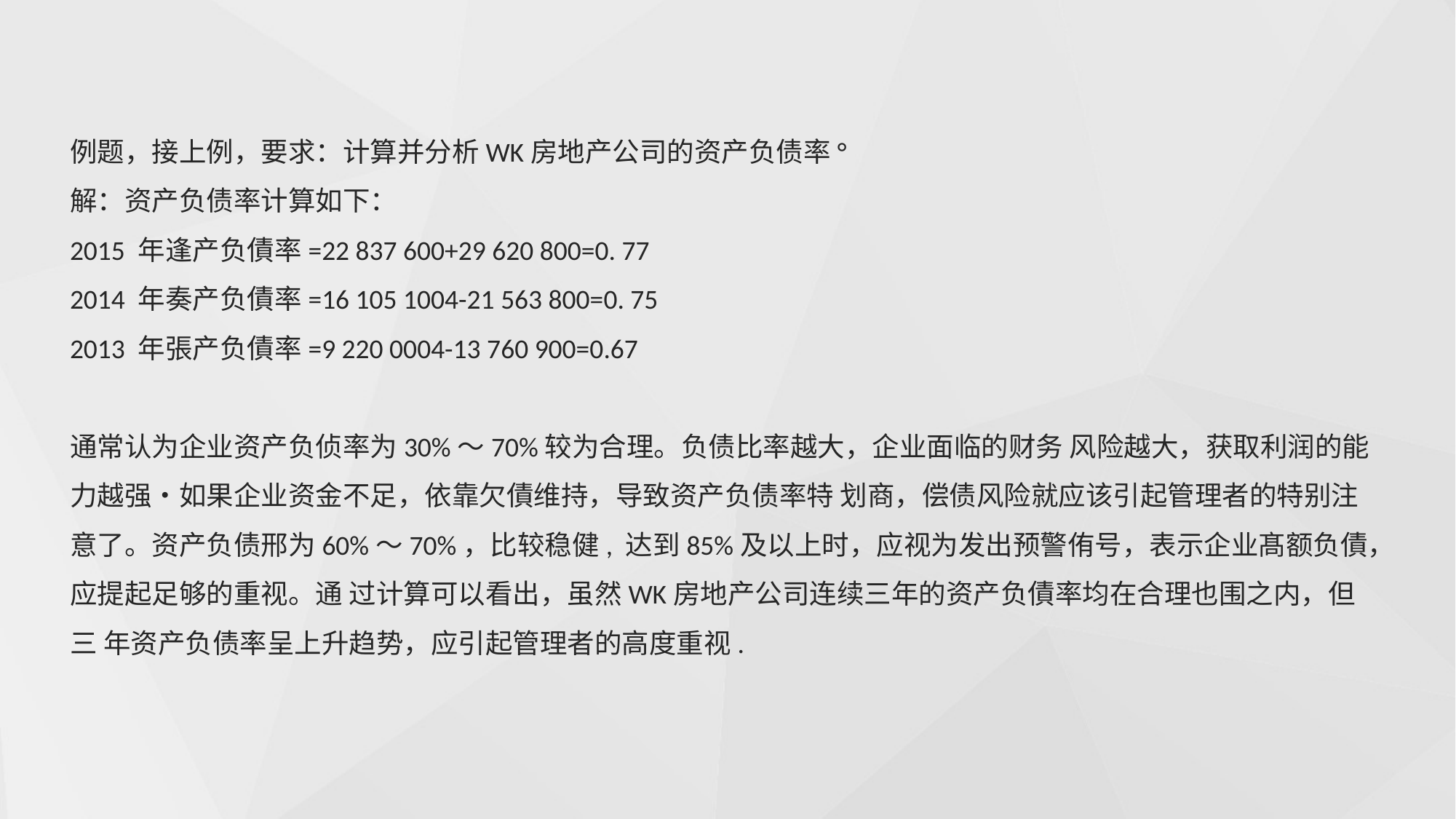

例题，接上例，要求：计算并分析WK房地产公司的资产负债率°
解：资产负债率计算如下：
2015 年逢产负債率=22 837 600+29 620 800=0. 77
2014 年奏产负債率=16 105 1004-21 563 800=0. 75
2013 年張产负債率=9 220 0004-13 760 900=0.67

通常认为企业资产负侦率为30%〜70%较为合理。负债比率越大，企业面临的财务 风险越大，获取利润的能力越强•如果企业资金不足，依靠欠債维持，导致资产负债率特 划商，偿债风险就应该引起管理者的特别注意了。资产负债邢为60%〜70%，比较稳健, 达到85%及以上时，应视为发出预警侑号，表示企业髙额负債，应提起足够的重视。通 过计算可以看出，虽然WK房地产公司连续三年的资产负債率均在合理也围之内，但三 年资产负债率呈上升趋势，应引起管理者的高度重视.